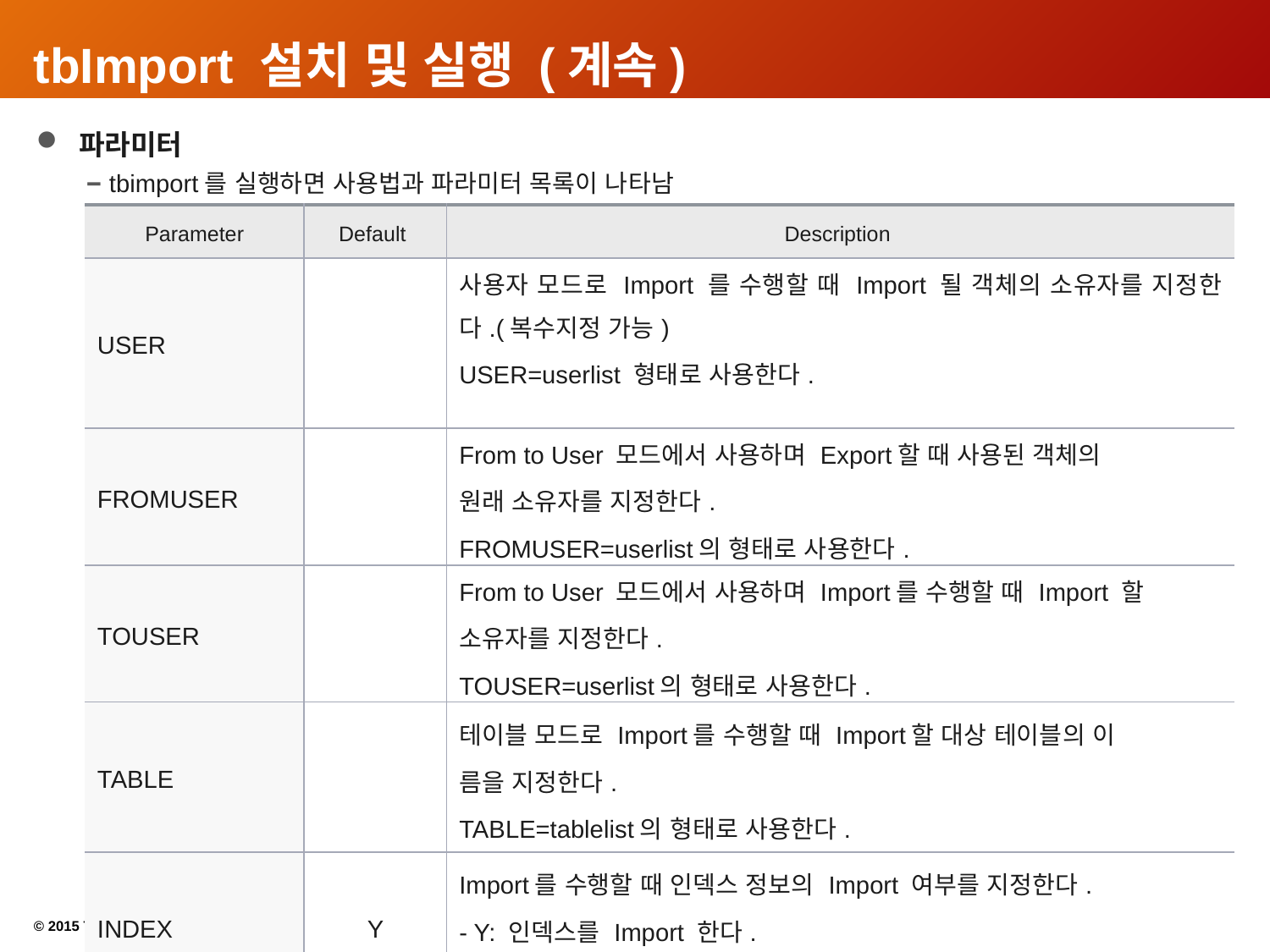

# tbImport 설치 및 실행 (계속)
 파라미터
 tbimport를 실행하면 사용법과 파라미터 목록이 나타남
| Parameter | Default | Description |
| --- | --- | --- |
| USER |  | 사용자 모드로 Import 를 수행할 때 Import 될 객체의 소유자를 지정한다.(복수지정 가능) USER=userlist 형태로 사용한다. |
| FROMUSER |  | From to User 모드에서 사용하며 Export할 때 사용된 객체의 원래 소유자를 지정한다. FROMUSER=userlist의 형태로 사용한다. |
| TOUSER |  | From to User 모드에서 사용하며 Import를 수행할 때 Import 할 소유자를 지정한다. TOUSER=userlist의 형태로 사용한다. |
| TABLE |  | 테이블 모드로 Import를 수행할 때 Import할 대상 테이블의 이 름을 지정한다. TABLE=tablelist의 형태로 사용한다. |
| INDEX | Y | Import를 수행할 때 인덱스 정보의 Import 여부를 지정한다. - Y: 인덱스를 Import 한다. - N: 인덱스를 Import 하지 않는다. |